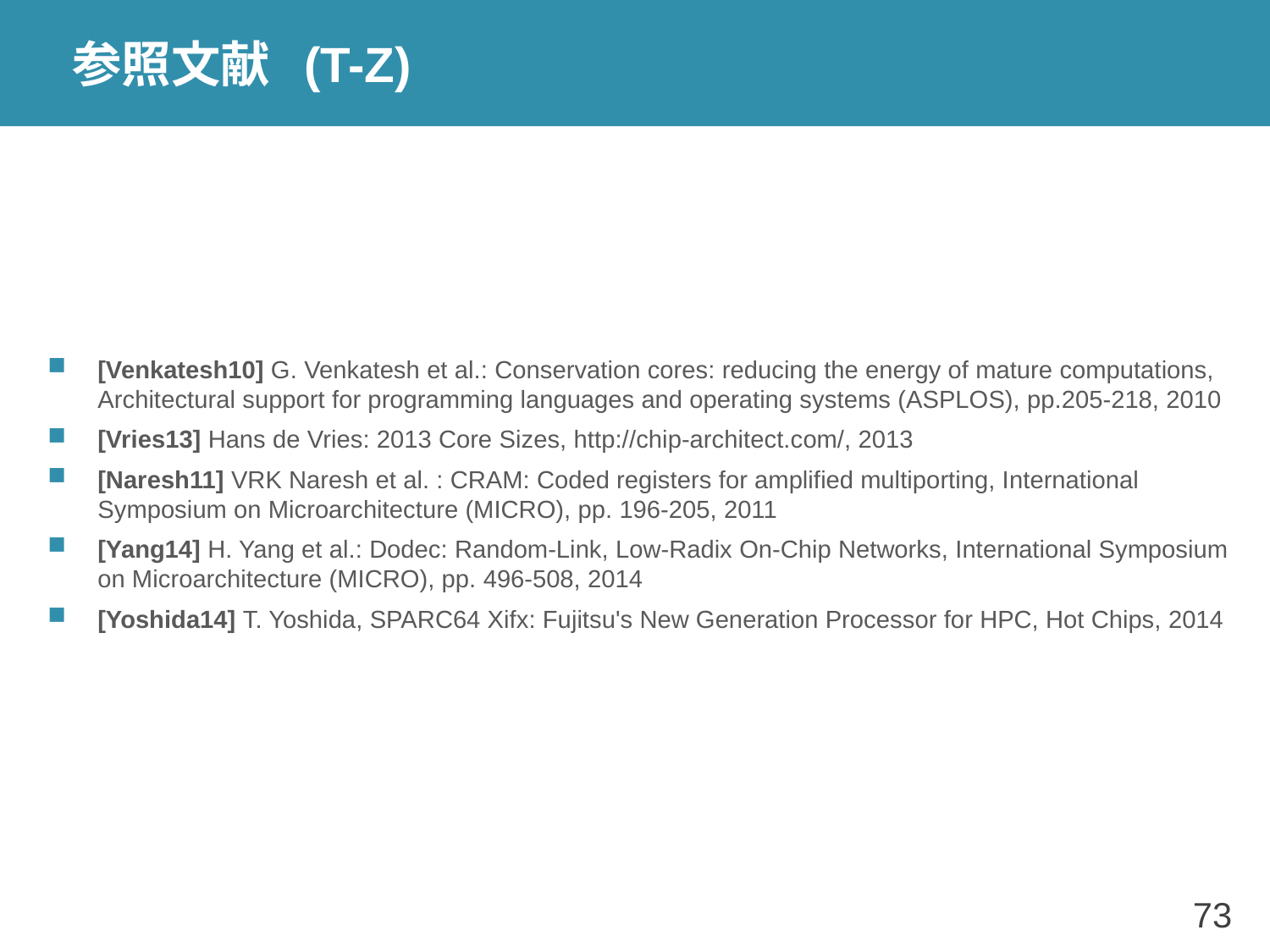

# 参照文献  (T-Z)
[Venkatesh10] G. Venkatesh et al.: Conservation cores: reducing the energy of mature computations, Architectural support for programming languages and operating systems (ASPLOS), pp.205-218, 2010
[Vries13] Hans de Vries: 2013 Core Sizes, http://chip-architect.com/, 2013
[Naresh11] VRK Naresh et al. : CRAM: Coded registers for amplified multiporting, International Symposium on Microarchitecture (MICRO), pp. 196-205, 2011
[Yang14] H. Yang et al.: Dodec: Random-Link, Low-Radix On-Chip Networks, International Symposium on Microarchitecture (MICRO), pp. 496-508, 2014
[Yoshida14] T. Yoshida, SPARC64 Xifx: Fujitsu's New Generation Processor for HPC, Hot Chips, 2014